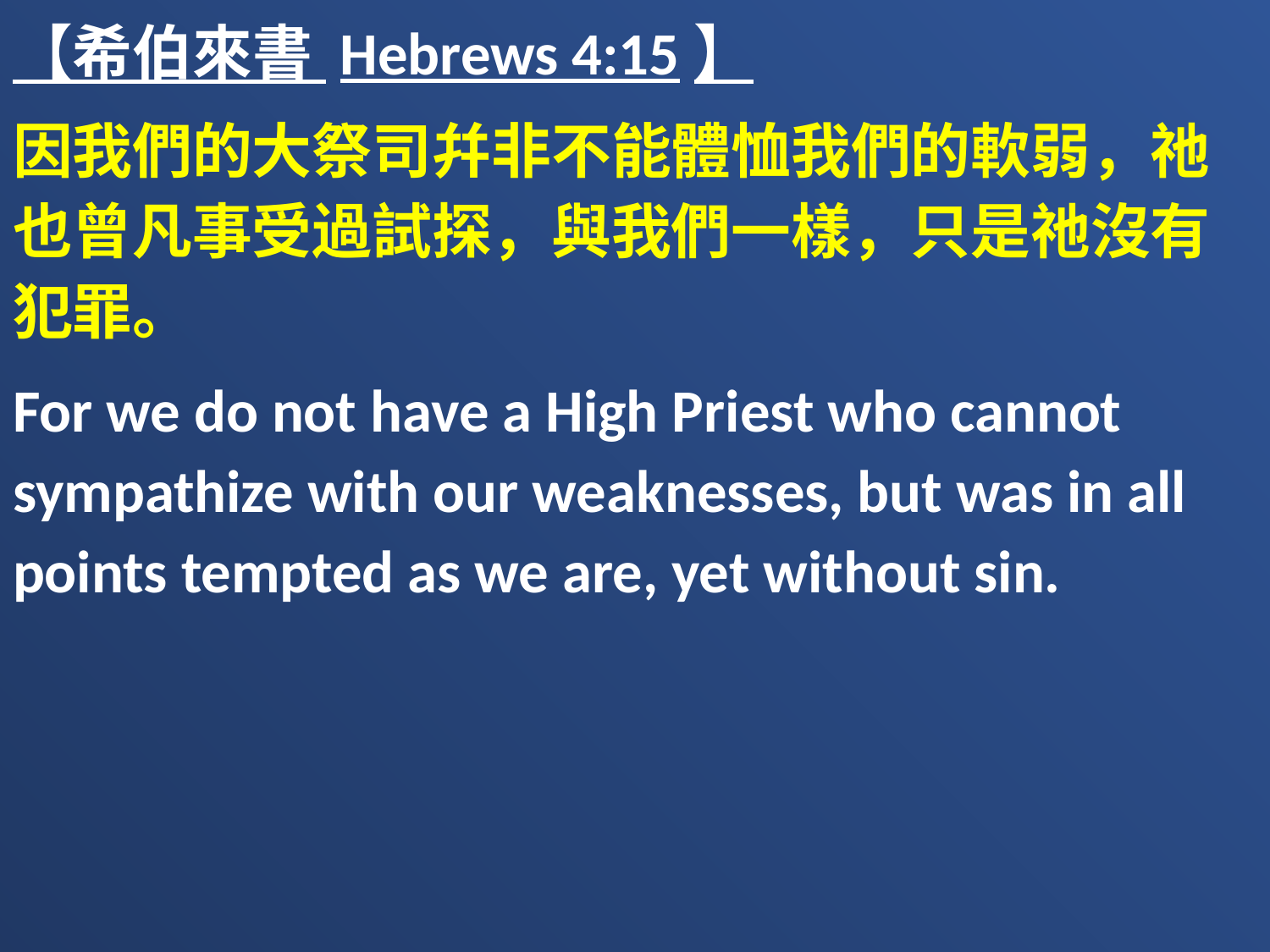

【希伯來書 Hebrews 4:15】
因我們的大祭司幷非不能體恤我們的軟弱，祂也曾凡事受過試探，與我們一樣，只是祂沒有犯罪。
For we do not have a High Priest who cannot sympathize with our weaknesses, but was in all points tempted as we are, yet without sin.